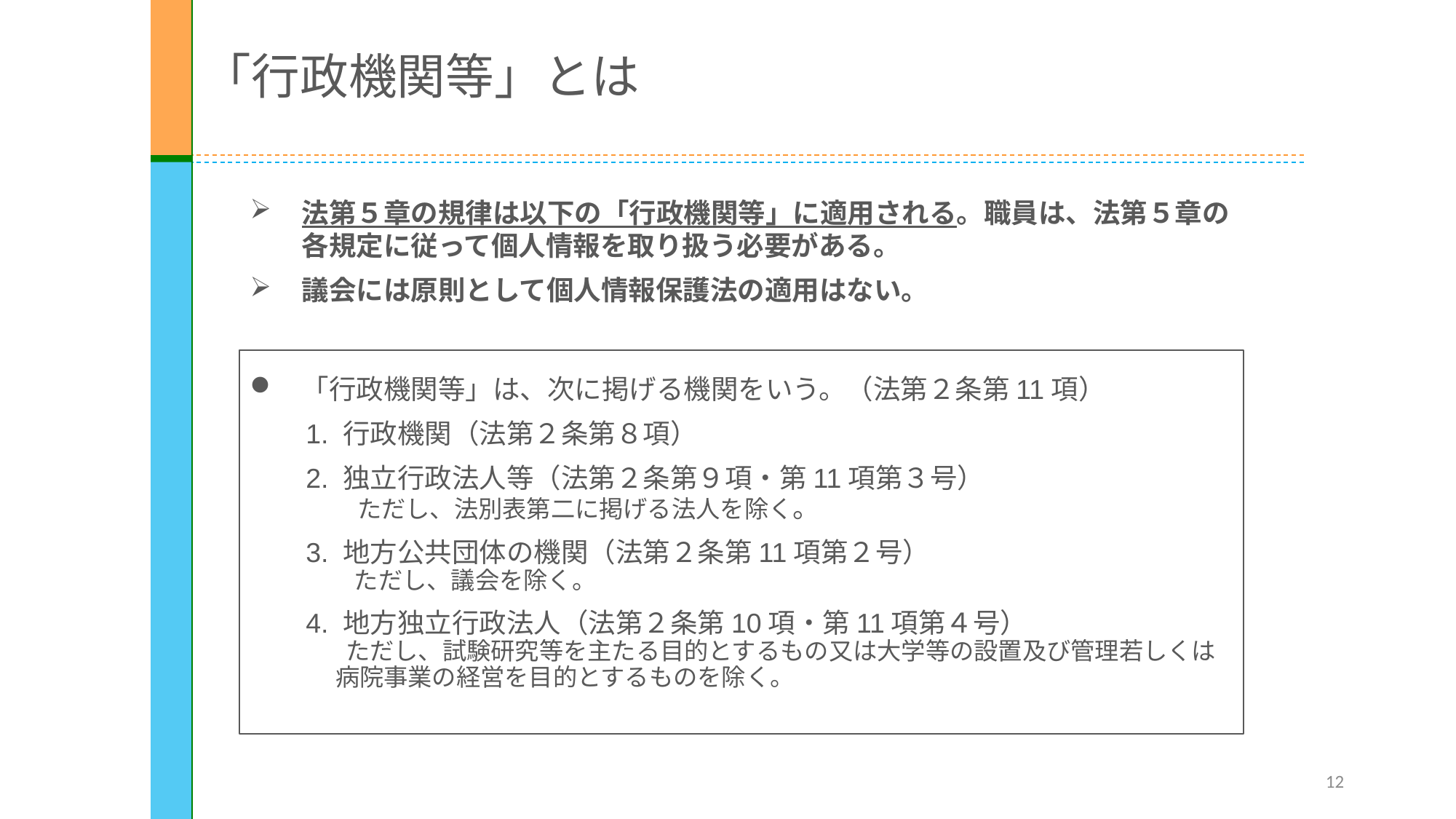

# 「行政機関等」とは

法第５章の規律は以下の「行政機関等」に適用される。職員は、法第５章の各規定に従って個人情報を取り扱う必要がある。
議会には原則として個人情報保護法の適用はない。
「行政機関等」は、次に掲げる機関をいう。（法第２条第11項）
1. 行政機関（法第２条第８項）
2. 独立行政法人等（法第２条第９項・第11項第３号）
　　ただし、法別表第二に掲げる法人を除く。
3. 地方公共団体の機関（法第２条第11項第２号）
　　ただし、議会を除く。
4. 地方独立行政法人（法第２条第10項・第11項第４号）
 ただし、試験研究等を主たる目的とするもの又は大学等の設置及び管理若しくは病院事業の経営を目的とするものを除く。
12